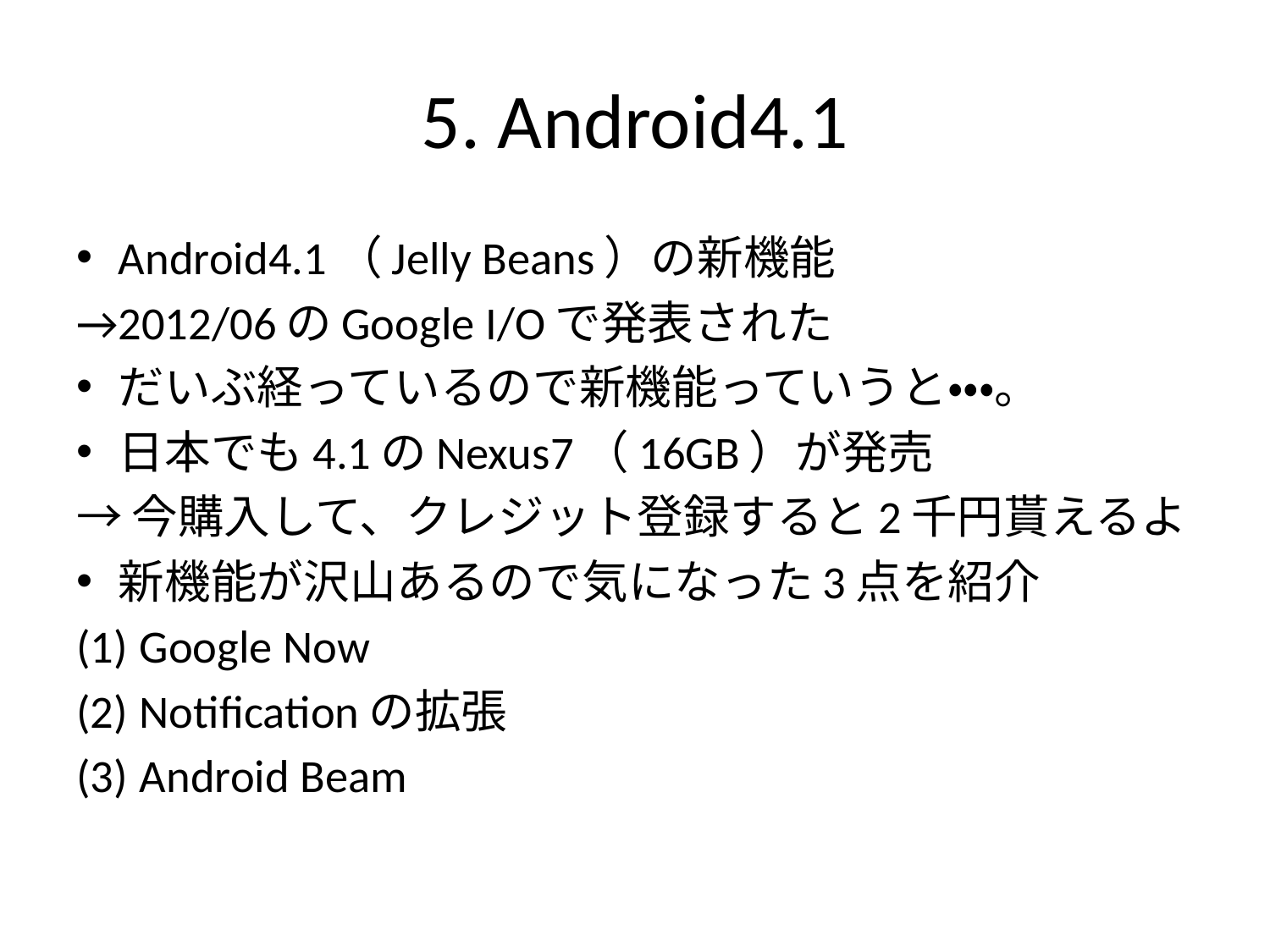

# 5. Android4.1
Android4.1（Jelly Beans）の新機能
→2012/06のGoogle I/Oで発表された
だいぶ経っているので新機能っていうと・・・。
日本でも4.1のNexus7（16GB）が発売
→今購入して、クレジット登録すると2千円貰えるよ
新機能が沢山あるので気になった3点を紹介
Google Now
Notificationの拡張
Android Beam